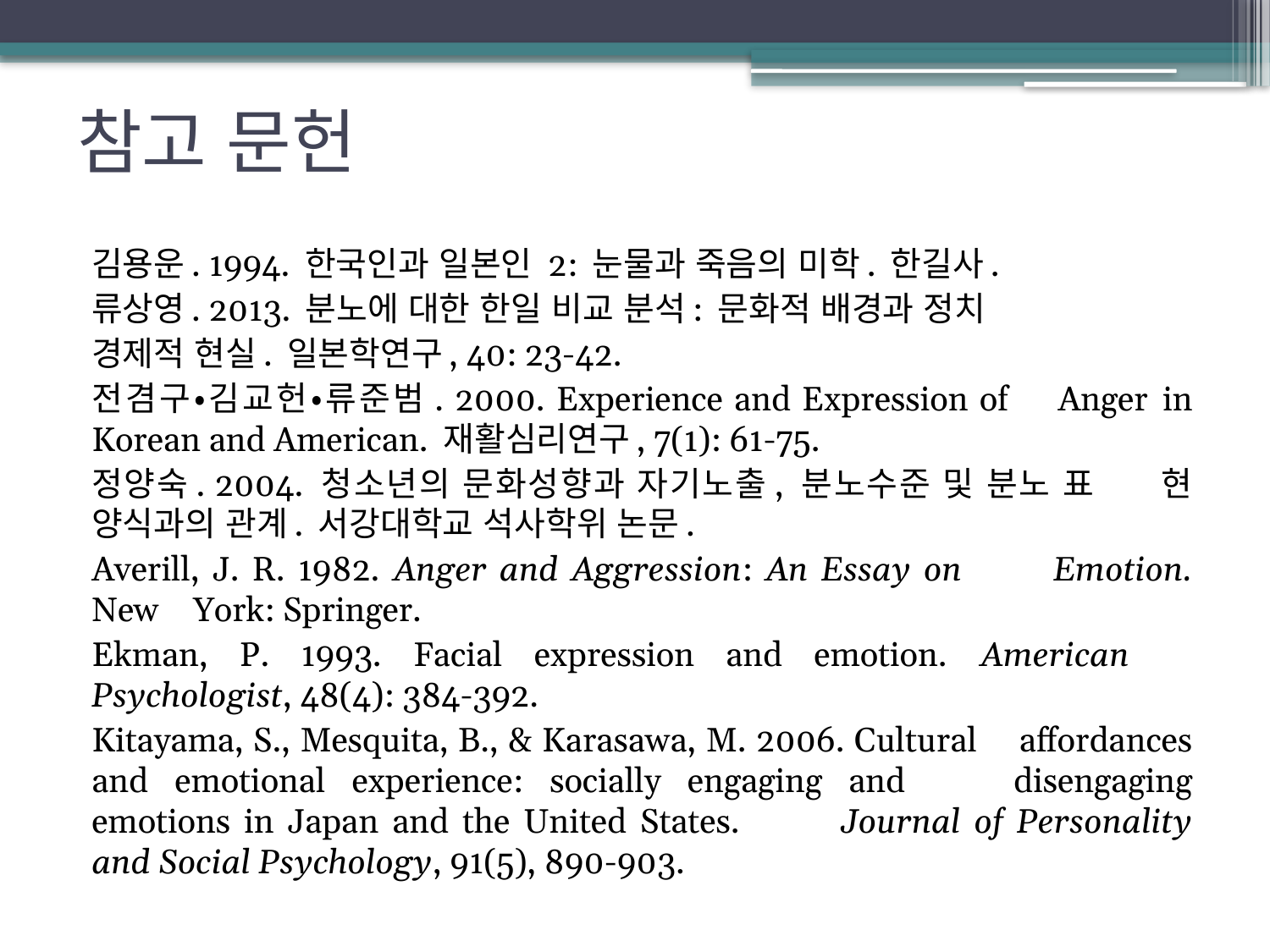

# 참고 문헌
김용운. 1994. 한국인과 일본인 2: 눈물과 죽음의 미학. 한길사.
류상영. 2013. 분노에 대한 한일 비교 분석: 문화적 배경과 정치
	경제적 현실. 일본학연구, 40: 23-42.
전겸구・김교헌・류준범. 2000. Experience and Expression of 	Anger 	in Korean and American. 재활심리연구, 7(1): 61-75.
정양숙. 2004. 청소년의 문화성향과 자기노출, 분노수준 및 분노 표	현 양식과의 관계. 서강대학교 석사학위 논문.
Averill, J. R. 1982. Anger and Aggression: An Essay on 	Emotion. New 	York: Springer.
Ekman, P. 1993. Facial expression and emotion. American 	Psychologist, 48(4): 384-392.
Kitayama, S., Mesquita, B., & Karasawa, M. 2006. Cultural 	affordances and emotional experience: socially engaging and 	disengaging emotions in Japan and the United States. 	Journal of Personality and Social Psychology, 91(5), 890-903.